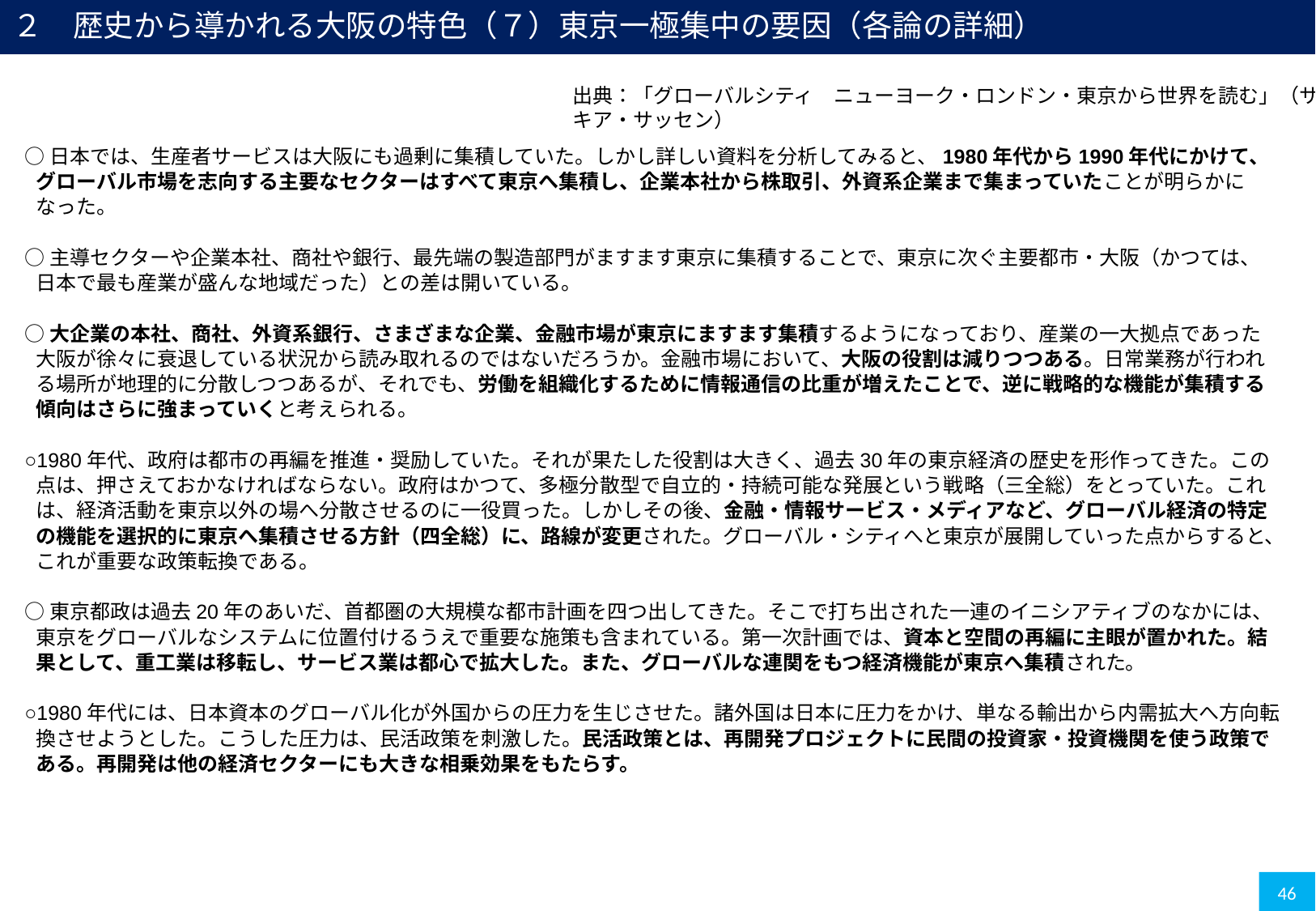

２　歴史から導かれる大阪の特色（７）東京一極集中の要因（各論の詳細）
出典：「グローバルシティ　ニューヨーク・ロンドン・東京から世界を読む」（サスキア・サッセン）
○日本では、生産者サービスは大阪にも過剰に集積していた。しかし詳しい資料を分析してみると、1980年代から1990年代にかけて、グローバル市場を志向する主要なセクターはすべて東京へ集積し、企業本社から株取引、外資系企業まで集まっていたことが明らかになった。

○主導セクターや企業本社、商社や銀行、最先端の製造部門がますます東京に集積することで、東京に次ぐ主要都市・大阪（かつては、日本で最も産業が盛んな地域だった）との差は開いている。

○大企業の本社、商社、外資系銀行、さまざまな企業、金融市場が東京にますます集積するようになっており、産業の一大拠点であった大阪が徐々に衰退している状況から読み取れるのではないだろうか。金融市場において、大阪の役割は減りつつある。日常業務が行われる場所が地理的に分散しつつあるが、それでも、労働を組織化するために情報通信の比重が増えたことで、逆に戦略的な機能が集積する傾向はさらに強まっていくと考えられる。

○1980年代、政府は都市の再編を推進・奨励していた。それが果たした役割は大きく、過去30年の東京経済の歴史を形作ってきた。この点は、押さえておかなければならない。政府はかつて、多極分散型で自立的・持続可能な発展という戦略（三全総）をとっていた。これは、経済活動を東京以外の場へ分散させるのに一役買った。しかしその後、金融・情報サービス・メディアなど、グローバル経済の特定の機能を選択的に東京へ集積させる方針（四全総）に、路線が変更された。グローバル・シティへと東京が展開していった点からすると、これが重要な政策転換である。

○東京都政は過去20年のあいだ、首都圏の大規模な都市計画を四つ出してきた。そこで打ち出された一連のイニシアティブのなかには、東京をグローバルなシステムに位置付けるうえで重要な施策も含まれている。第一次計画では、資本と空間の再編に主眼が置かれた。結果として、重工業は移転し、サービス業は都心で拡大した。また、グローバルな連関をもつ経済機能が東京へ集積された。

○1980年代には、日本資本のグローバル化が外国からの圧力を生じさせた。諸外国は日本に圧力をかけ、単なる輸出から内需拡大へ方向転換させようとした。こうした圧力は、民活政策を刺激した。民活政策とは、再開発プロジェクトに民間の投資家・投資機関を使う政策である。再開発は他の経済セクターにも大きな相乗効果をもたらす。
46